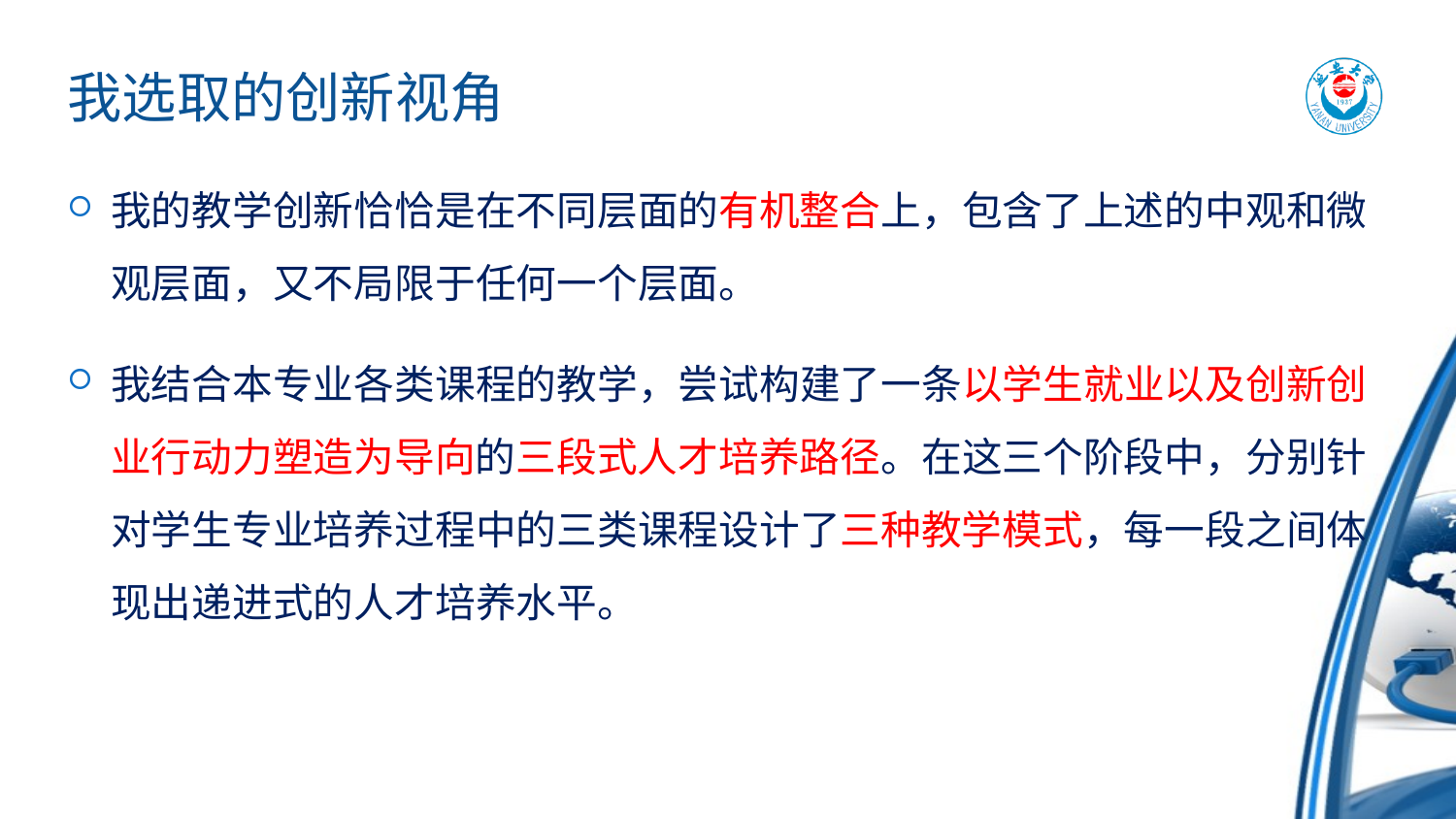

# 我选取的创新视角
我的教学创新恰恰是在不同层面的有机整合上，包含了上述的中观和微观层面，又不局限于任何一个层面。
我结合本专业各类课程的教学，尝试构建了一条以学生就业以及创新创业行动力塑造为导向的三段式人才培养路径。在这三个阶段中，分别针对学生专业培养过程中的三类课程设计了三种教学模式，每一段之间体现出递进式的人才培养水平。